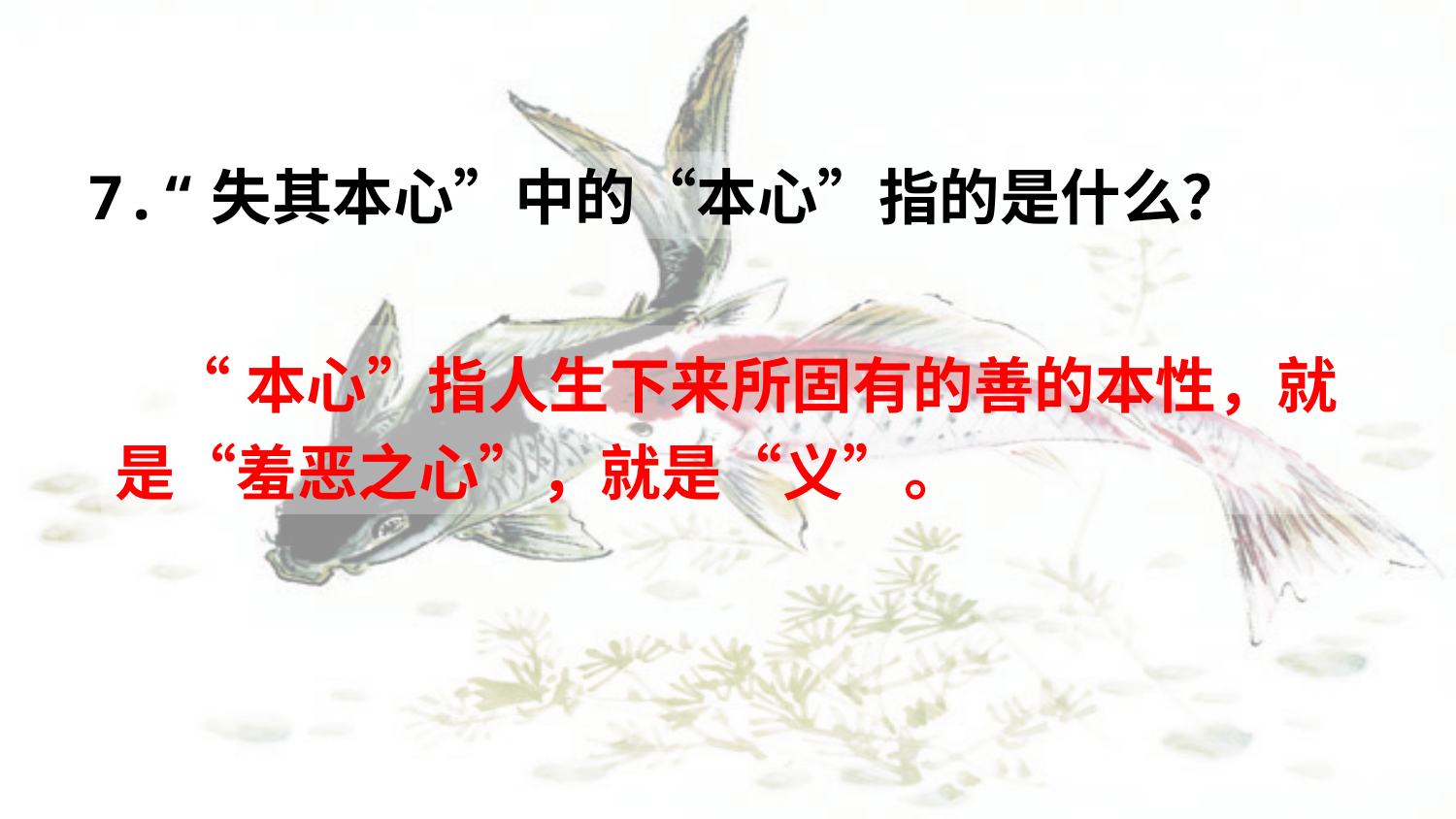

7.“失其本心”中的“本心”指的是什么？
    “本心”指人生下来所固有的善的本性，就是“羞恶之心”，就是“义”。